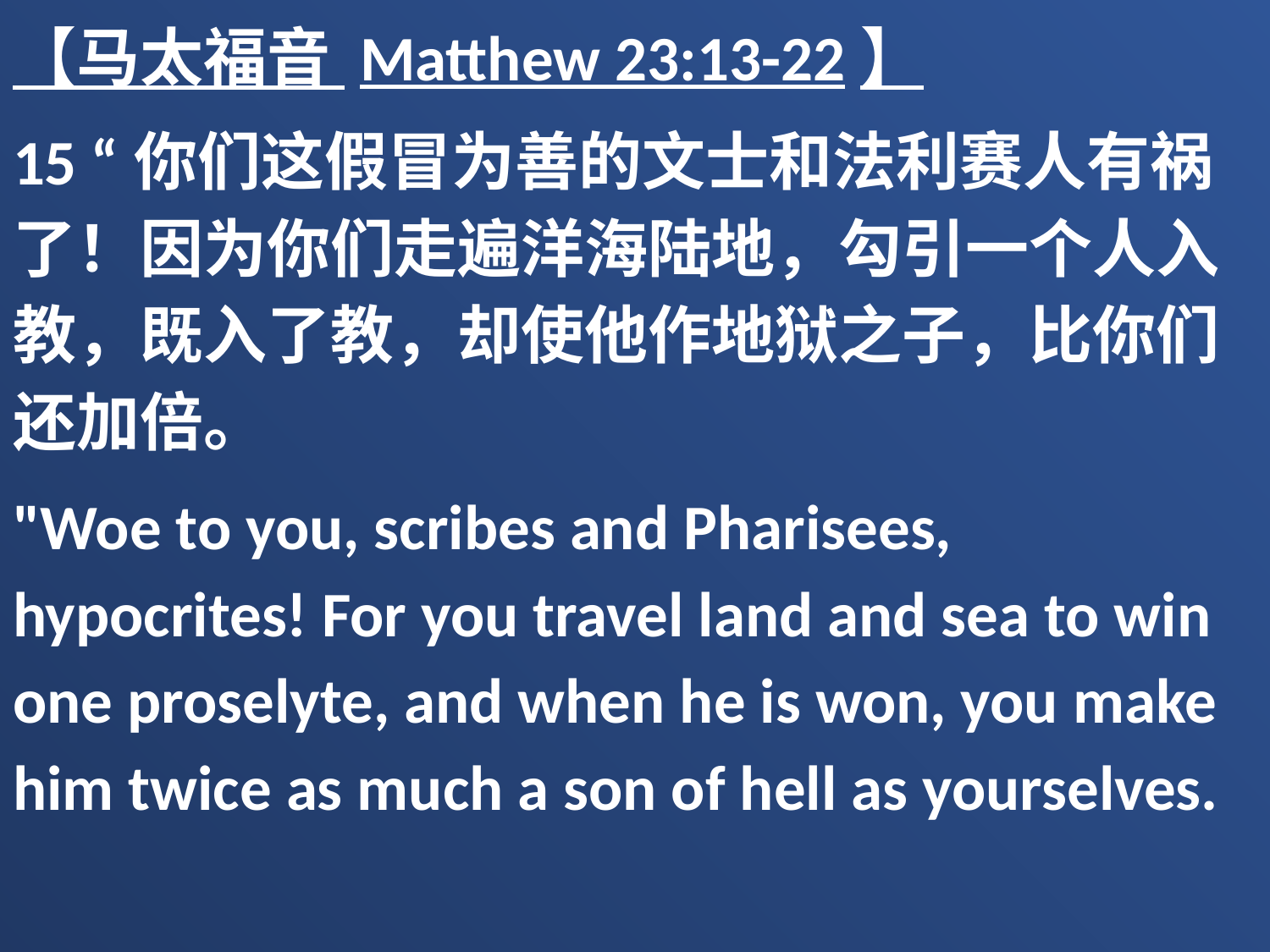

【马太福音 Matthew 23:13-22】
15 “你们这假冒为善的文士和法利赛人有祸了！因为你们走遍洋海陆地，勾引一个人入教，既入了教，却使他作地狱之子，比你们还加倍。
"Woe to you, scribes and Pharisees, hypocrites! For you travel land and sea to win one proselyte, and when he is won, you make him twice as much a son of hell as yourselves.